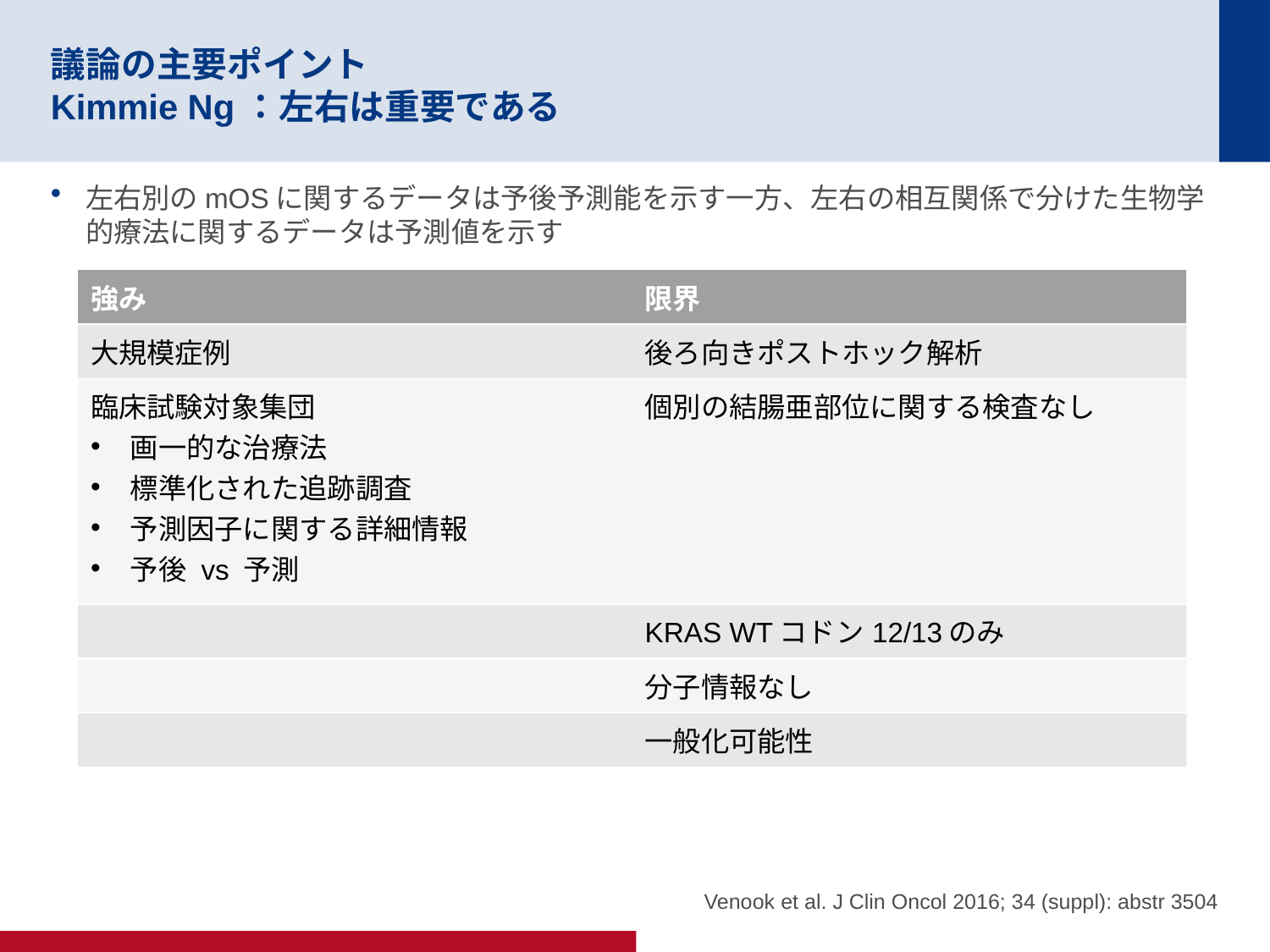

# 議論の主要ポイント Kimmie Ng：左右は重要である
左右別のmOSに関するデータは予後予測能を示す一方、左右の相互関係で分けた生物学的療法に関するデータは予測値を示す

| 強み | 限界 |
| --- | --- |
| 大規模症例 | 後ろ向きポストホック解析 |
| 臨床試験対象集団 画一的な治療法 標準化された追跡調査 予測因子に関する詳細情報 予後 vs 予測 | 個別の結腸亜部位に関する検査なし |
|  | KRAS WTコドン12/13のみ |
|  | 分子情報なし |
|  | 一般化可能性 |
 Venook et al. J Clin Oncol 2016; 34 (suppl): abstr 3504